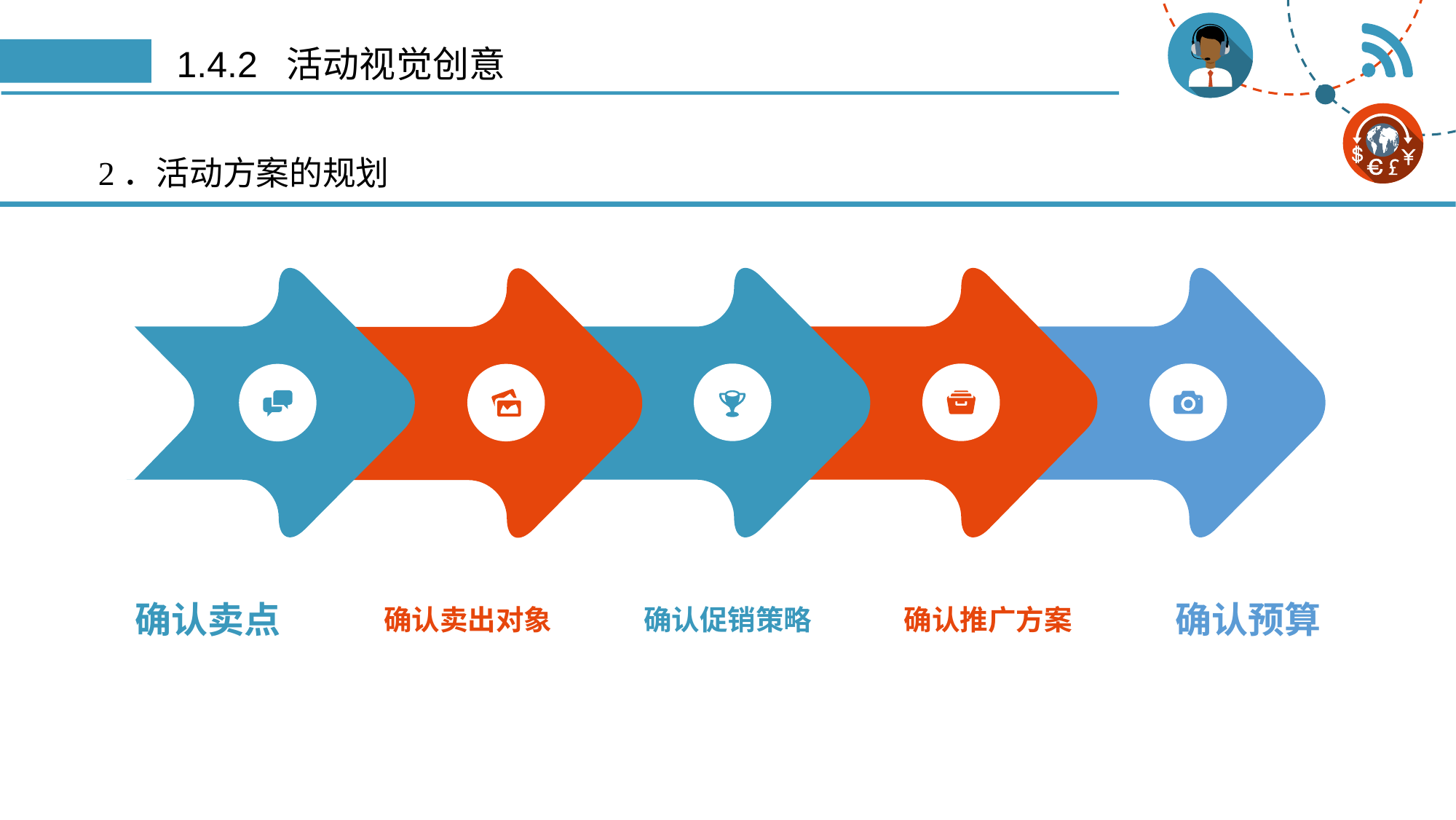

# 1.4.2  活动视觉创意
2．活动方案的规划

确认卖点
确认卖出对象
确认促销策略
确认推广方案
确认预算